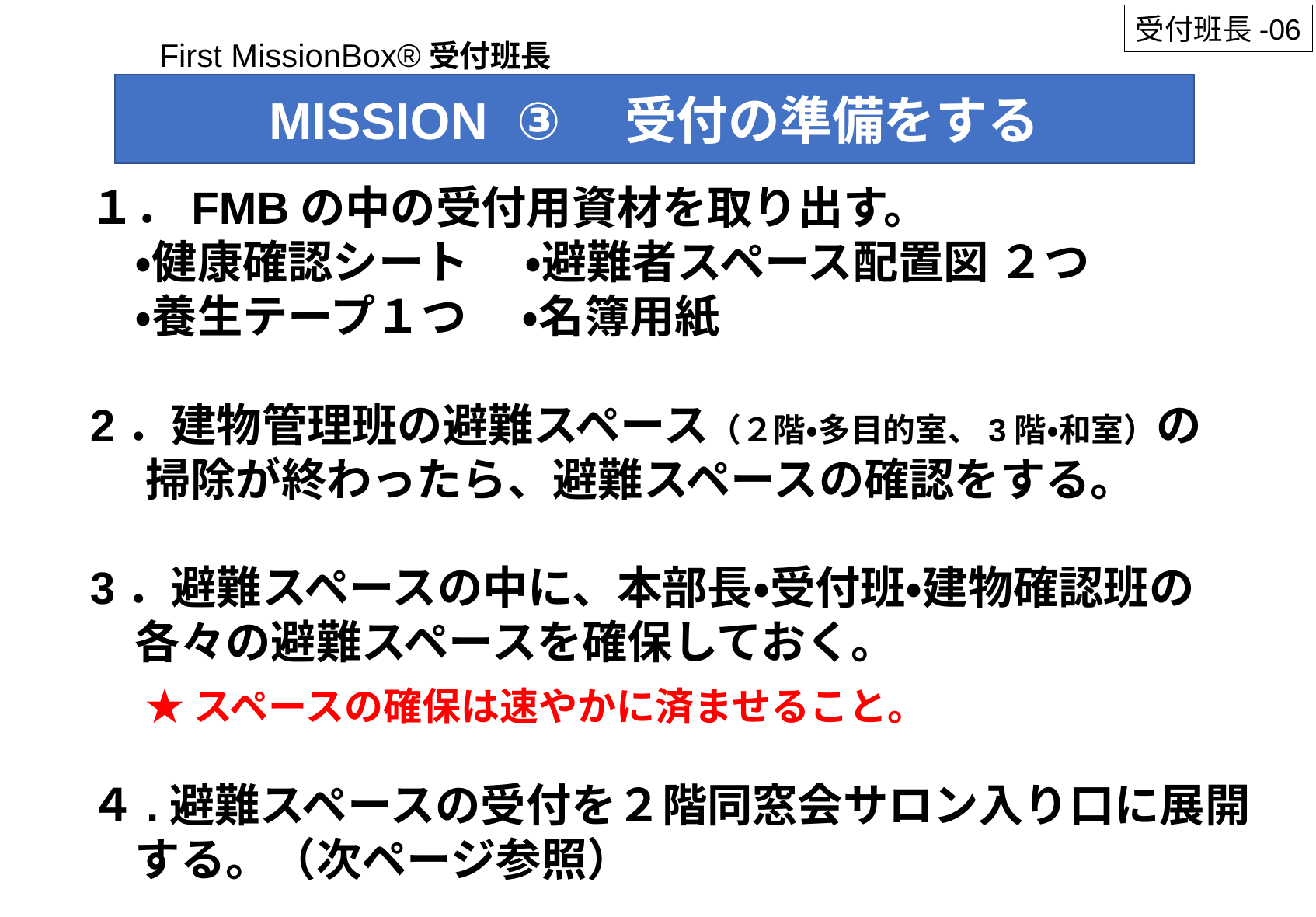

受付班長-06
First MissionBox®受付班長
MISSION  ③　受付の準備をする
１．FMBの中の受付用資材を取り出す。
　・健康確認シート 　・避難者スペース配置図 ２つ
　・養生テープ１つ　 ・名簿用紙

2．建物管理班の避難スペース（２階・多目的室、3階・和室）の
　 掃除が終わったら、避難スペースの確認をする。

3．避難スペースの中に、本部長・受付班・建物確認班の
　各々の避難スペースを確保しておく。

４.避難スペースの受付を２階同窓会サロン入り口に展開
　する。（次ページ参照）
★スペースの確保は速やかに済ませること。